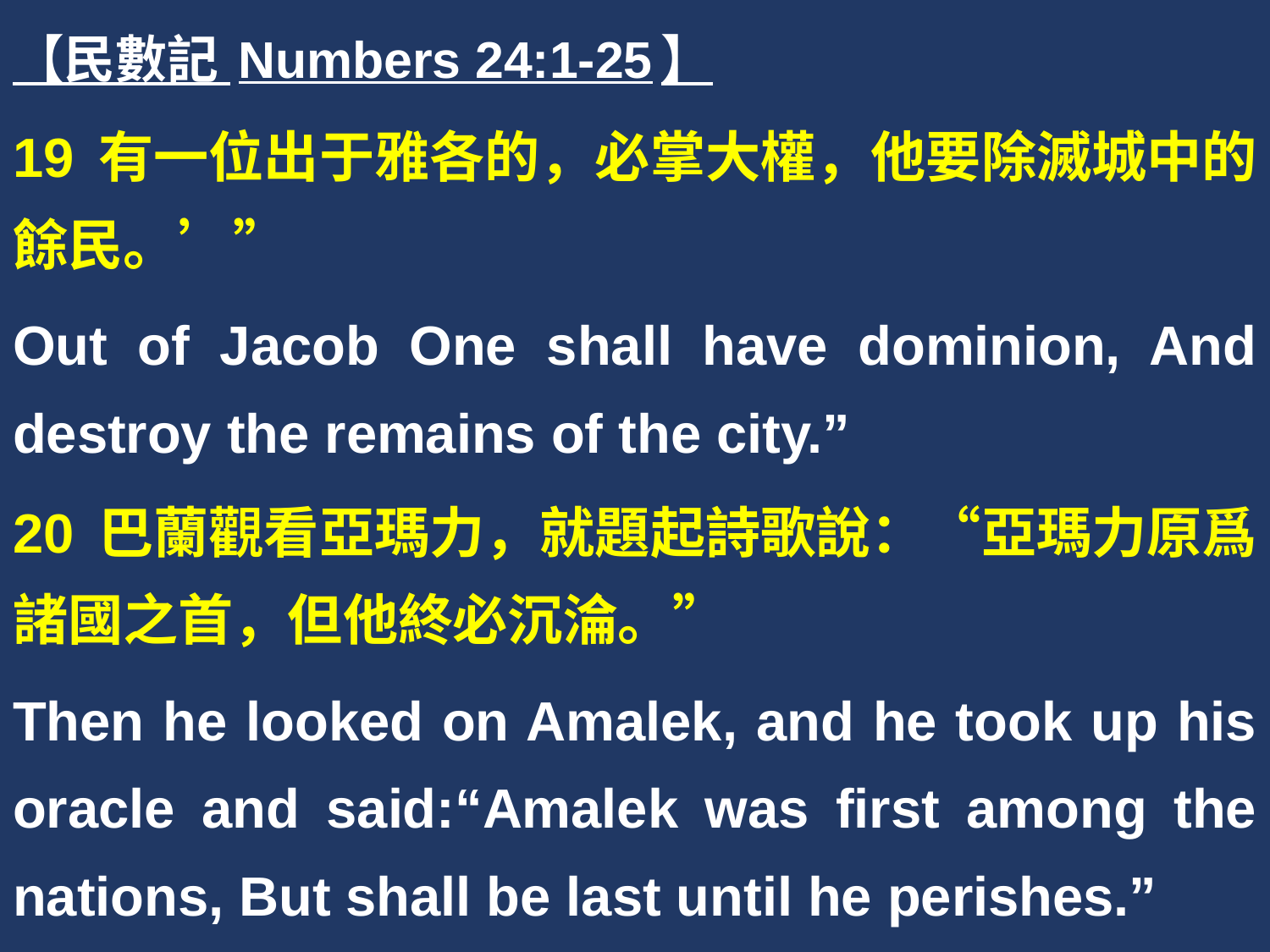

【民數記 Numbers 24:1-25】
19 有一位出于雅各的，必掌大權，他要除滅城中的餘民。’”
Out of Jacob One shall have dominion, And destroy the remains of the city.”
20 巴蘭觀看亞瑪力，就題起詩歌說：“亞瑪力原爲諸國之首，但他終必沉淪。”
Then he looked on Amalek, and he took up his oracle and said:“Amalek was first among the nations, But shall be last until he perishes.”